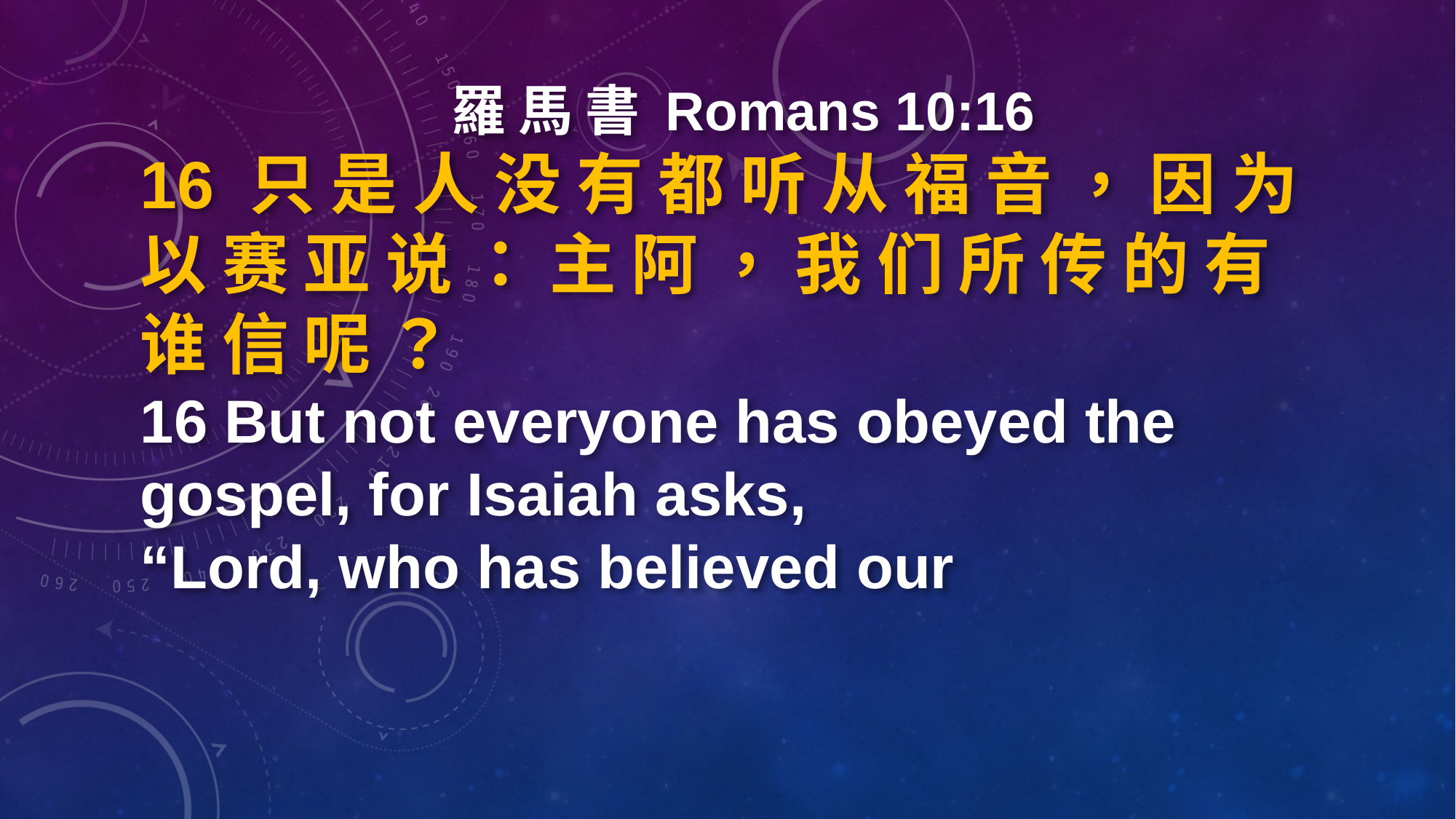

羅 馬 書 Romans 10:16
16 只 是 人 没 有 都 听 从 福 音 ， 因 为 以 赛 亚 说 ： 主 阿 ， 我 们 所 传 的 有 谁 信 呢 ？
16 But not everyone has obeyed the gospel, for Isaiah asks,
“Lord, who has believed our